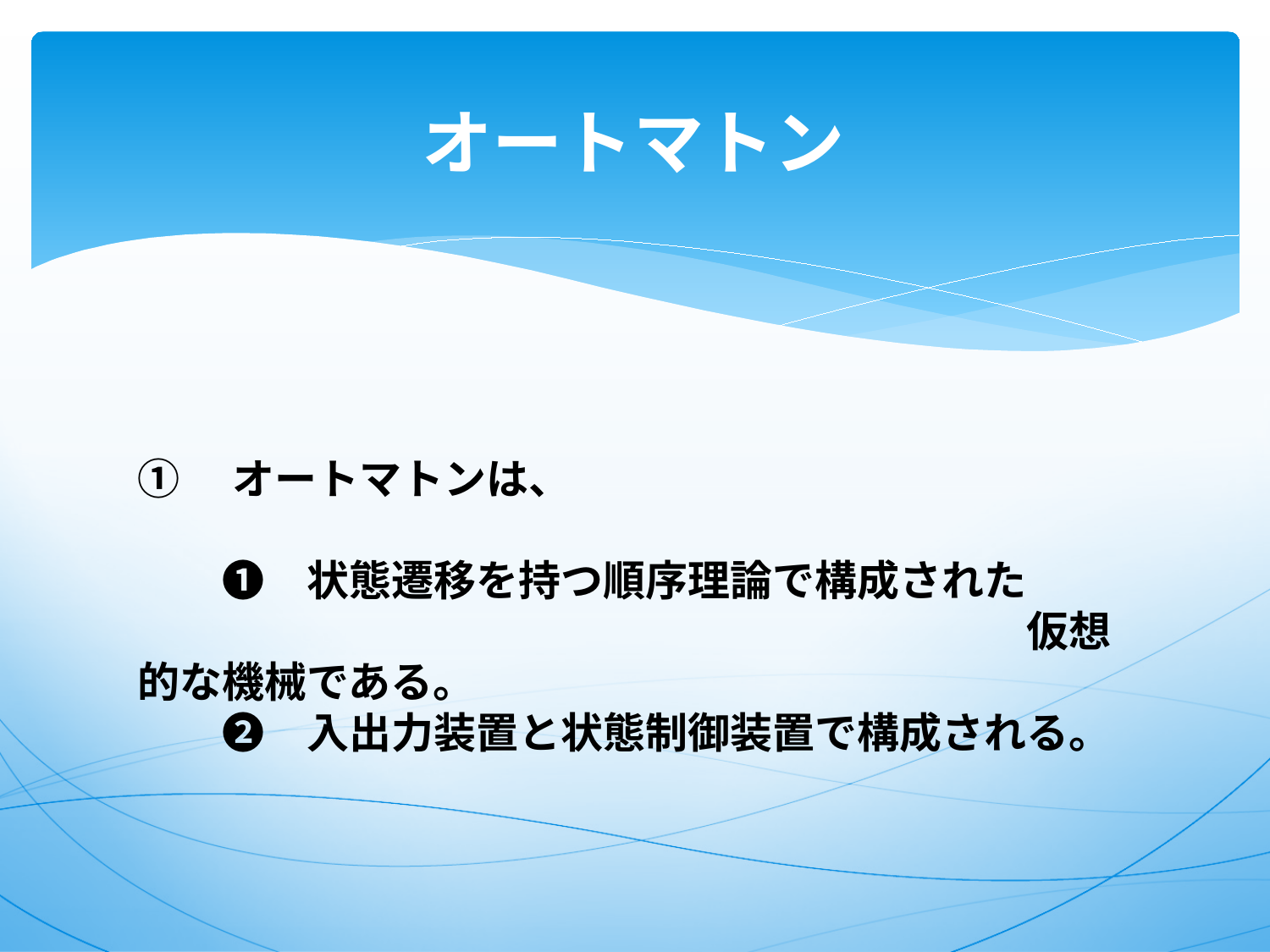

# オートマトン
①　オートマトンは、

　　❶　状態遷移を持つ順序理論で構成された
　　　　　　　　　　　　　　　　　　　　　仮想的な機械である。
　　❷　入出力装置と状態制御装置で構成される。